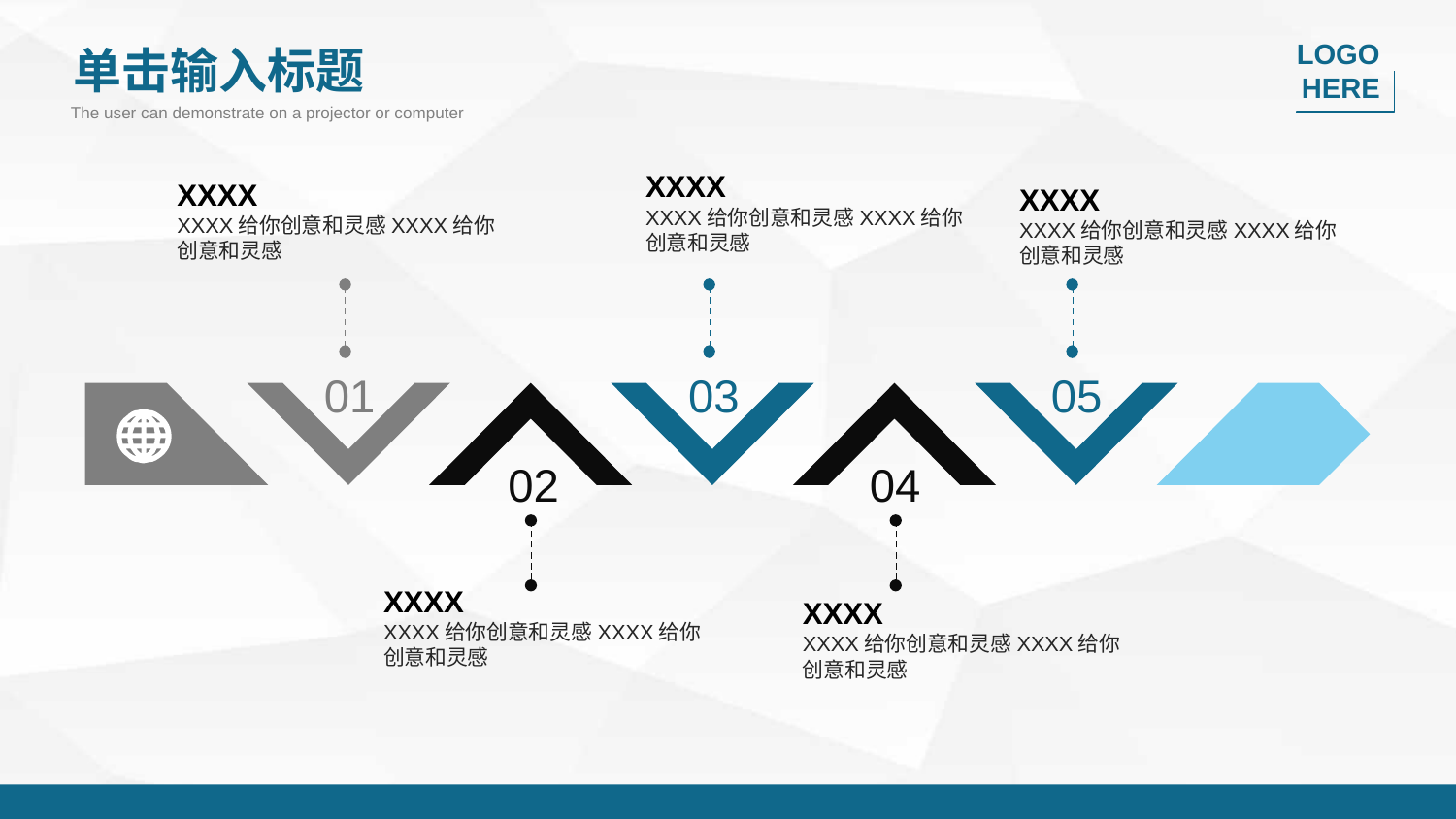

LOGO HERE
单击输入标题
The user can demonstrate on a projector or computer
XXXX
XXXX给你创意和灵感XXXX给你创意和灵感
XXXX
XXXX给你创意和灵感XXXX给你创意和灵感
XXXX
XXXX给你创意和灵感XXXX给你创意和灵感
01
03
05

02
04
XXXX
XXXX给你创意和灵感XXXX给你创意和灵感
XXXX
XXXX给你创意和灵感XXXX给你创意和灵感